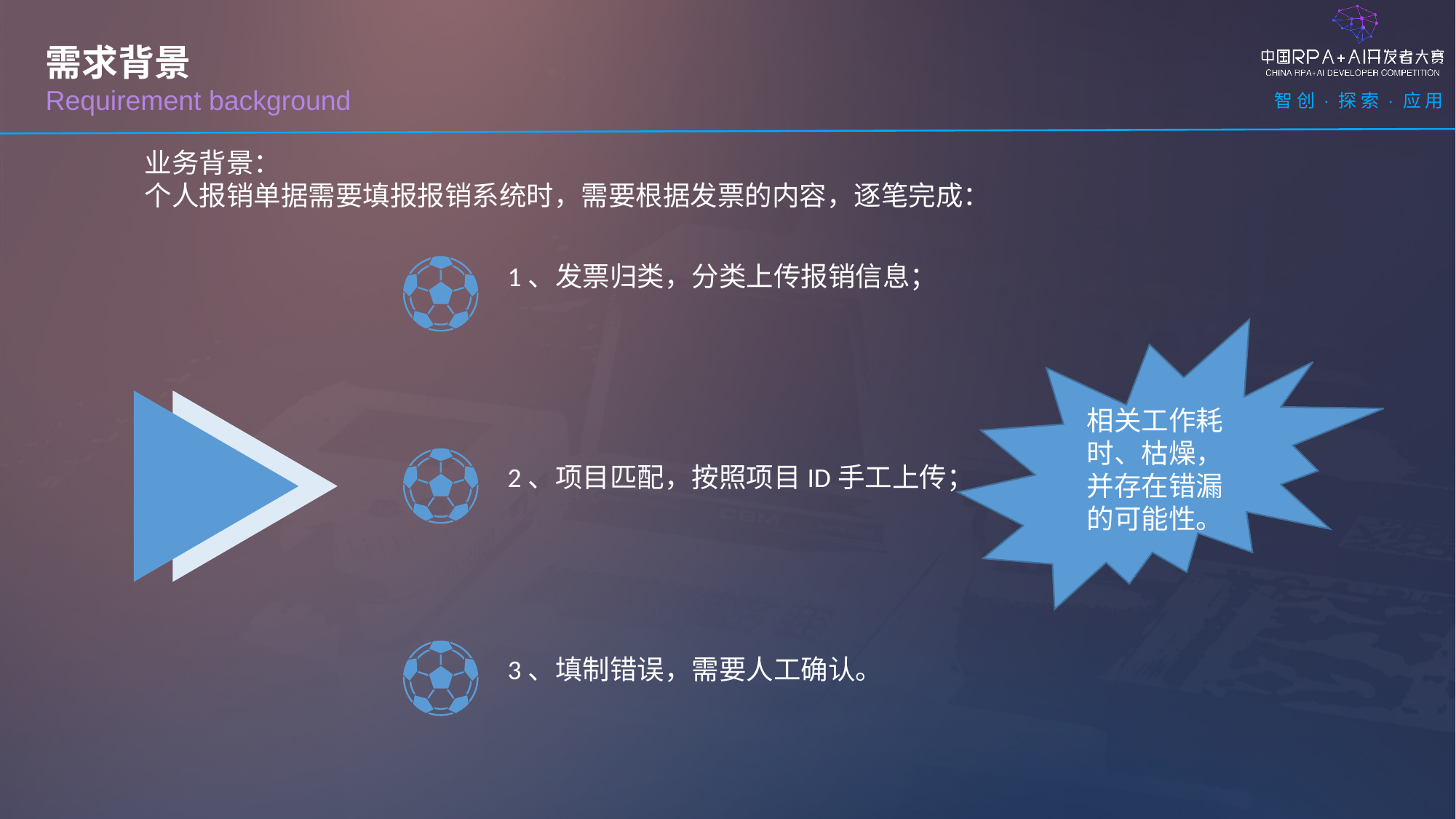

需求背景
Requirement background
业务背景：
个人报销单据需要填报报销系统时，需要根据发票的内容，逐笔完成：

1、发票归类，分类上传报销信息；

相关工作耗时、枯燥，并存在错漏的可能性。

2、项目匹配，按照项目ID手工上传；
3、填制错误，需要人工确认。